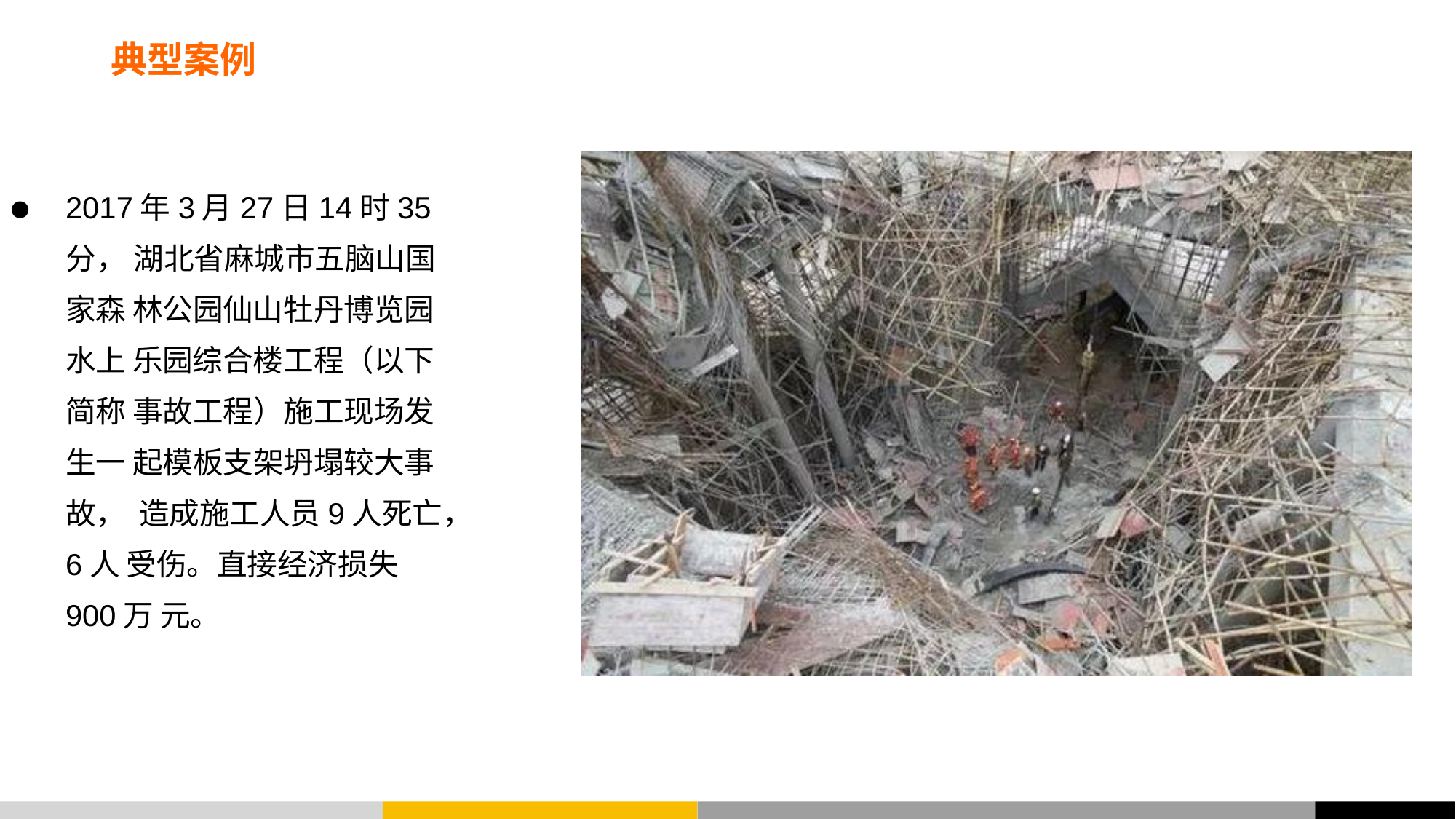

# 典型案例

⚫	2017年3月27日14时35分， 湖北省麻城市五脑山国家森 林公园仙山牡丹博览园水上 乐园综合楼工程（以下简称 事故工程）施工现场发生一 起模板支架坍塌较大事故，  造成施工人员9人死亡，6人 受伤。直接经济损失900万 元。